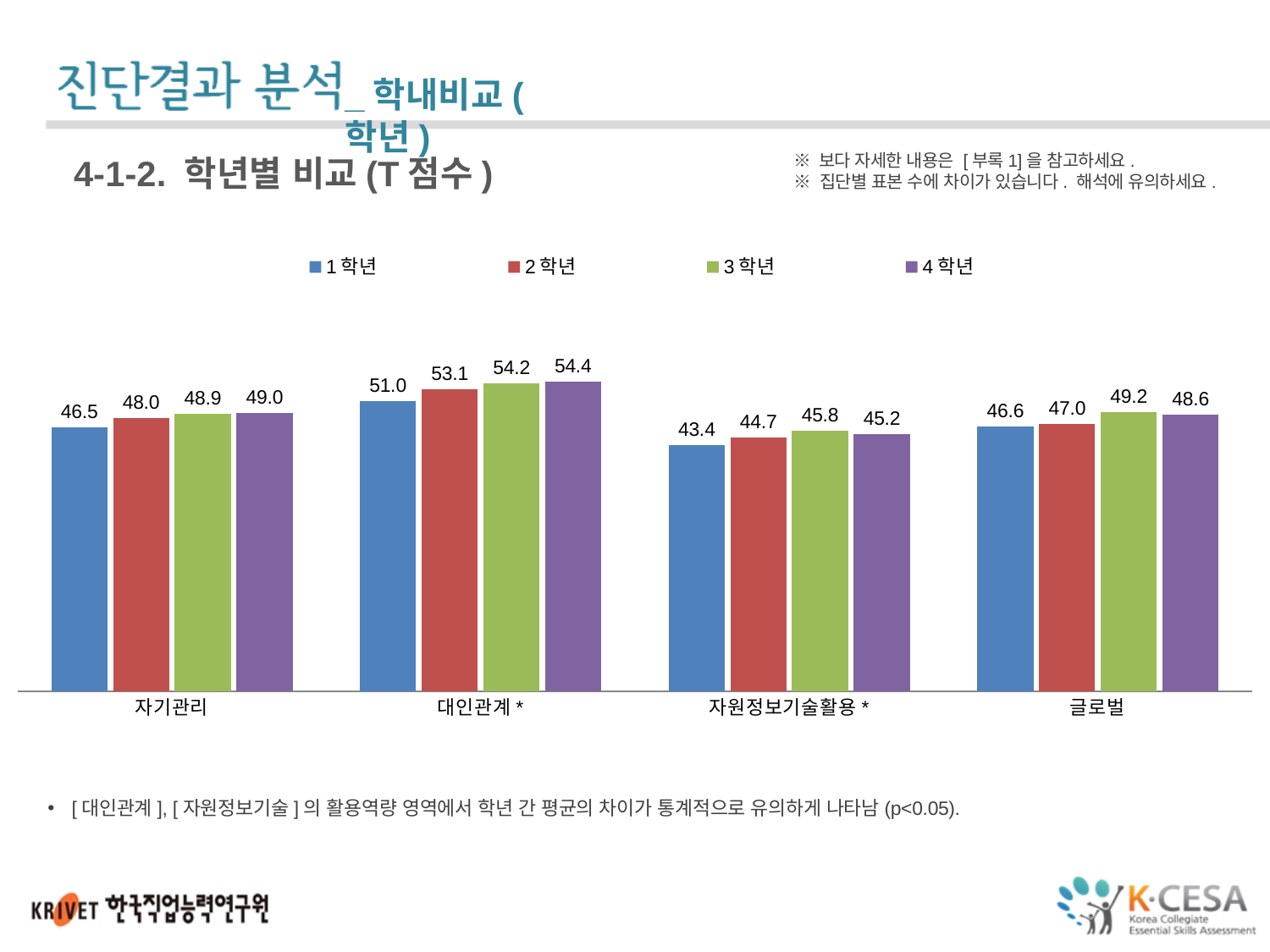

_학내비교(학년)
※ 보다 자세한 내용은 [부록1]을 참고하세요.
※ 집단별 표본 수에 차이가 있습니다. 해석에 유의하세요.
4-1-2. 학년별 비교(T점수)

### Chart

| Category | 1학년 | 2학년 | 3학년 | 4학년 |
|---|---|---|---|---|
| 자기관리 | 46.46008771929825 | 48.042265193370135 | 48.87619047619046 | 49.030778443113775 |
| 대인관계* | 51.039913793103445 | 53.119728260869536 | 54.171834319526646 | 54.44577380952375 |
| 자원정보기술활용* | 43.370044052863435 | 44.65 | 45.80952380952381 | 45.22289156626506 |
| 글로벌 | 46.5652 | 47.0084 | 49.169 | 48.615 |
[대인관계], [자원정보기술]의 활용역량 영역에서 학년 간 평균의 차이가 통계적으로 유의하게 나타남(p<0.05).